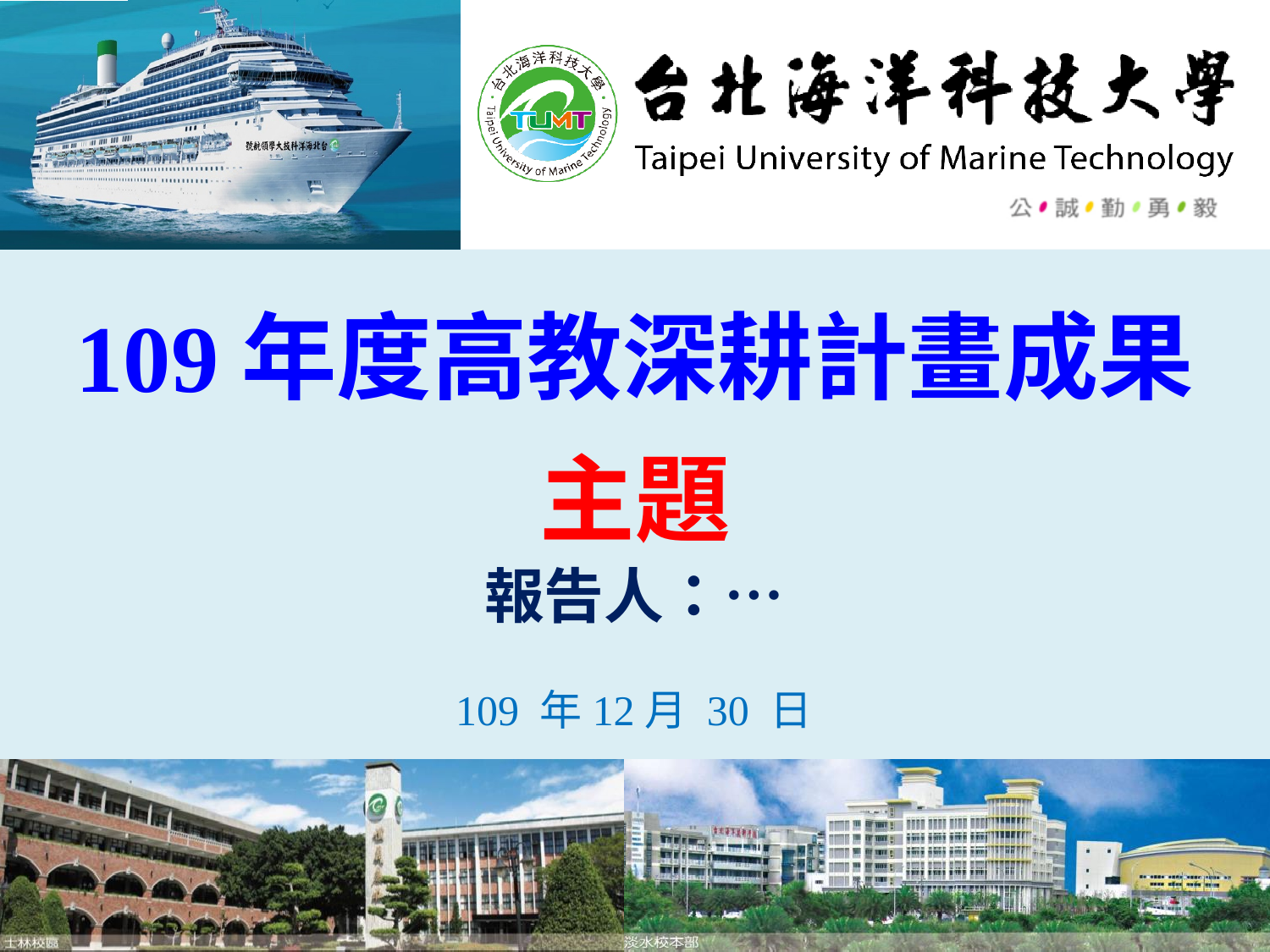

# 109年度高教深耕計畫成果 主題
報告人：…
109 年12月 30 日